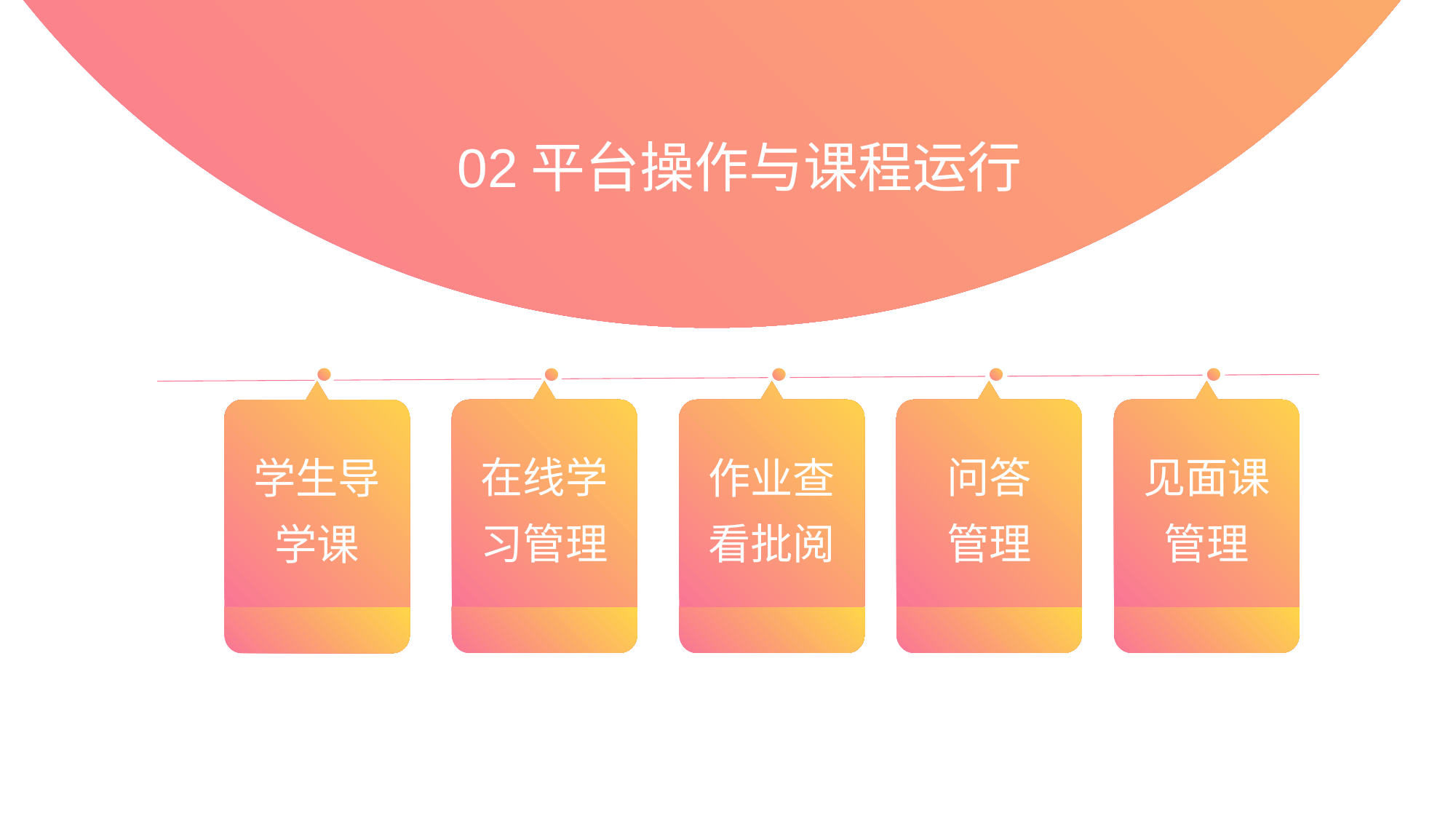

02平台操作与课程运行

在线学习管理

问答
管理

见面课管理

作业查看批阅

学生导学课